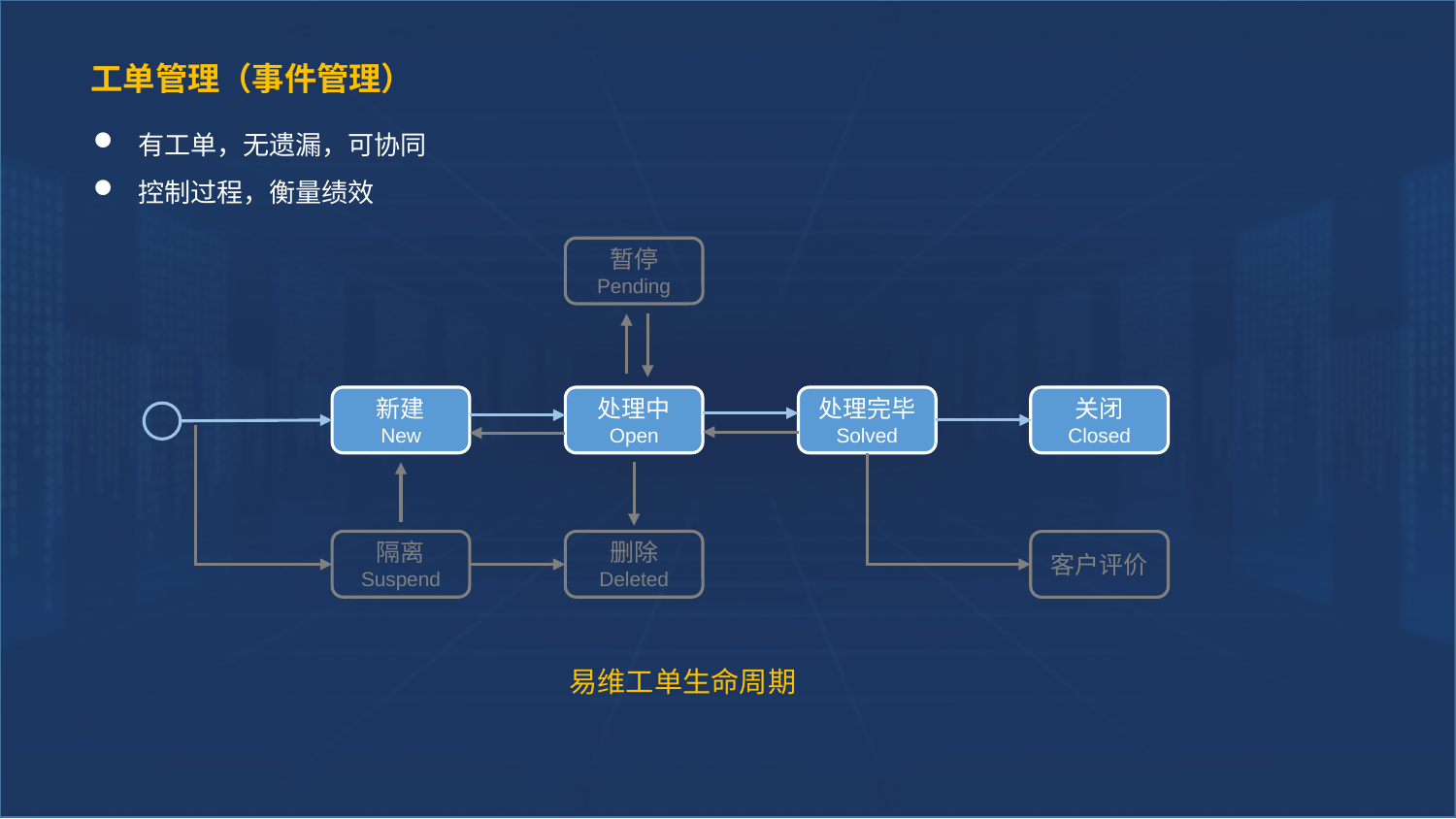

工单管理（事件管理）
有工单，无遗漏，可协同
控制过程，衡量绩效
暂停
Pending
新建
New
处理中
Open
处理完毕
Solved
关闭
Closed

隔离
Suspend
删除
Deleted
客户评价
易维工单生命周期